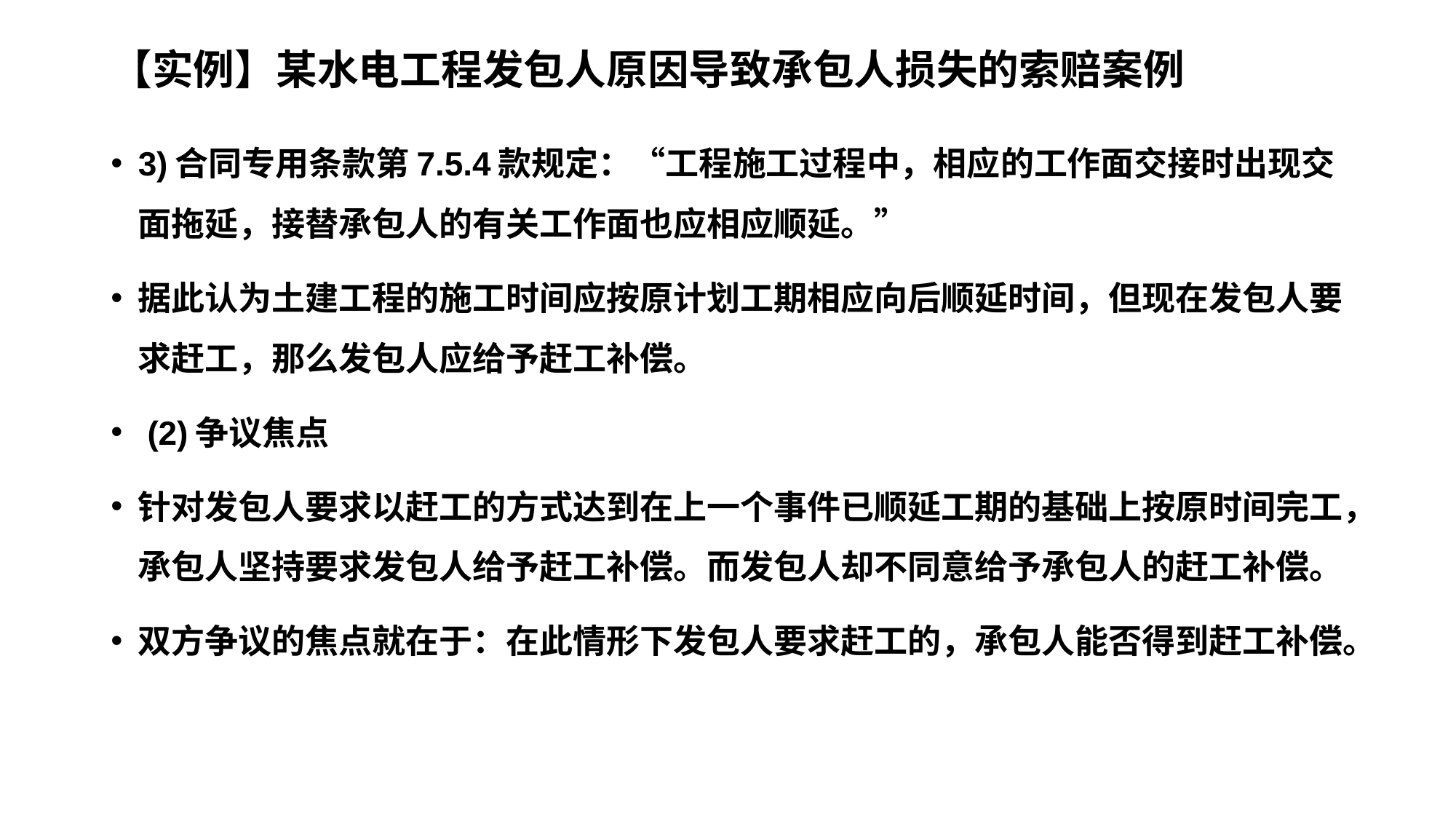

# 【实例】某水电工程发包人原因导致承包人损失的索赔案例
3)合同专用条款第7.5.4款规定：“工程施工过程中，相应的工作面交接时出现交面拖延，接替承包人的有关工作面也应相应顺延。”
据此认为土建工程的施工时间应按原计划工期相应向后顺延时间，但现在发包人要求赶工，那么发包人应给予赶工补偿。
 (2)争议焦点
针对发包人要求以赶工的方式达到在上一个事件已顺延工期的基础上按原时间完工，承包人坚持要求发包人给予赶工补偿。而发包人却不同意给予承包人的赶工补偿。
双方争议的焦点就在于：在此情形下发包人要求赶工的，承包人能否得到赶工补偿。